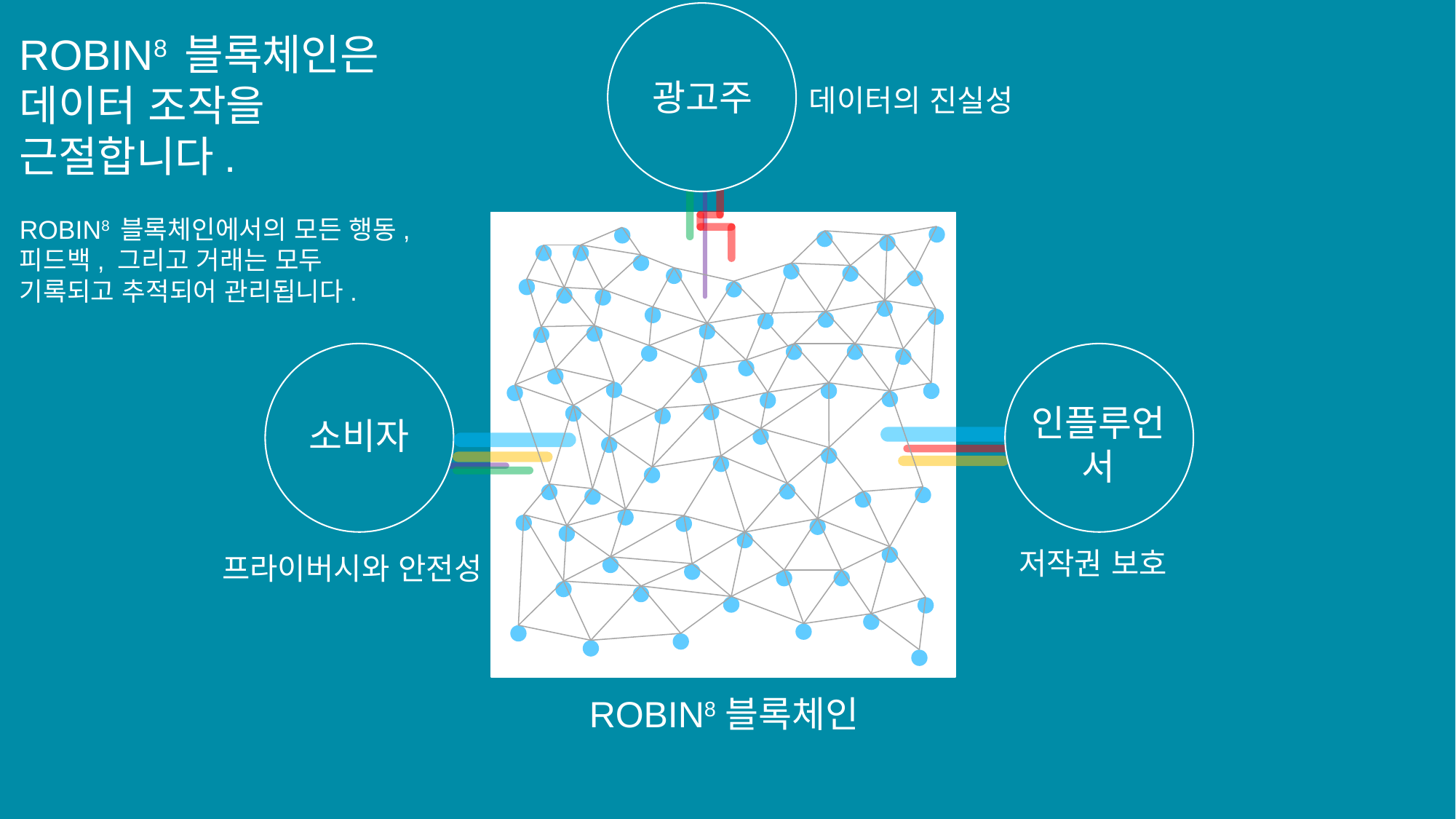

ROBIN8 블록체인은 데이터 조작을 근절합니다.

ROBIN8 블록체인에서의 모든 행동, 피드백, 그리고 거래는 모두 기록되고 추적되어 관리됩니다.
광고주
데이터의 진실성

인플루언서

소비자

저작권 보호
프라이버시와 안전성

ROBIN8블록체인